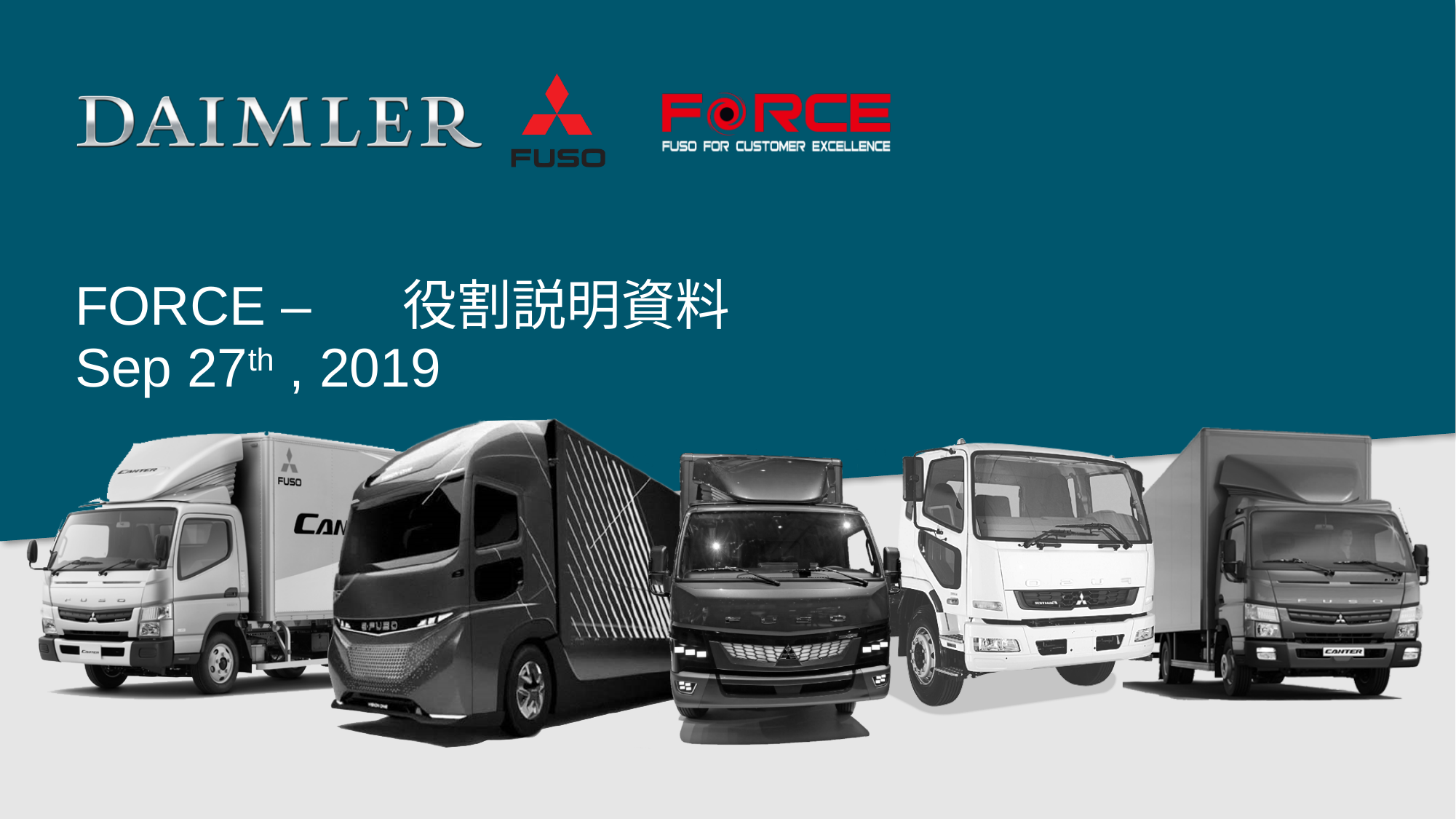

# FORCE –	役割説明資料 Sep 27th , 2019